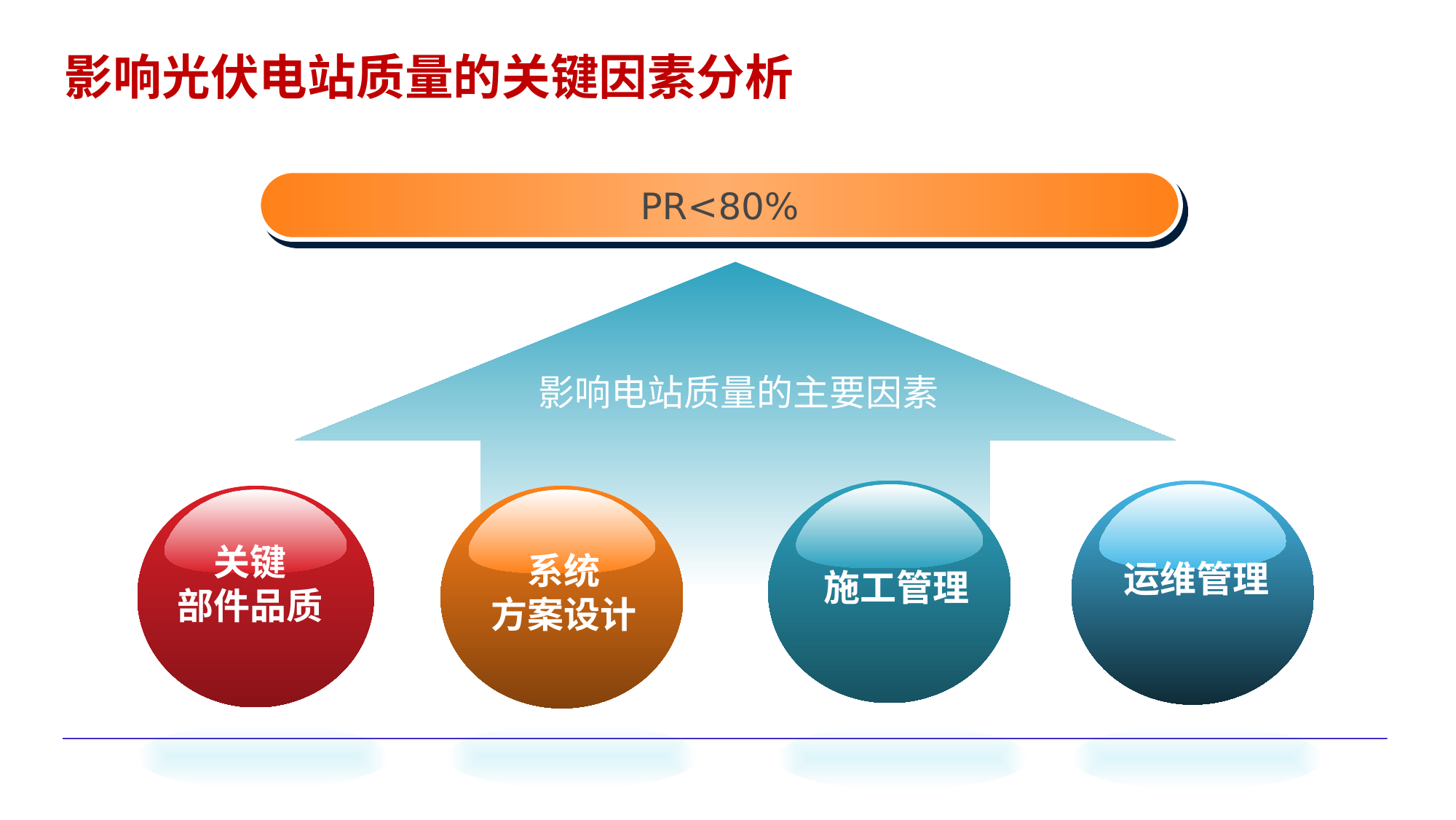

影响光伏电站质量的关键因素分析
PR<80%

影响电站质量的主要因素

施工管理

运维管理

关键
部件品质

系统
方案设计